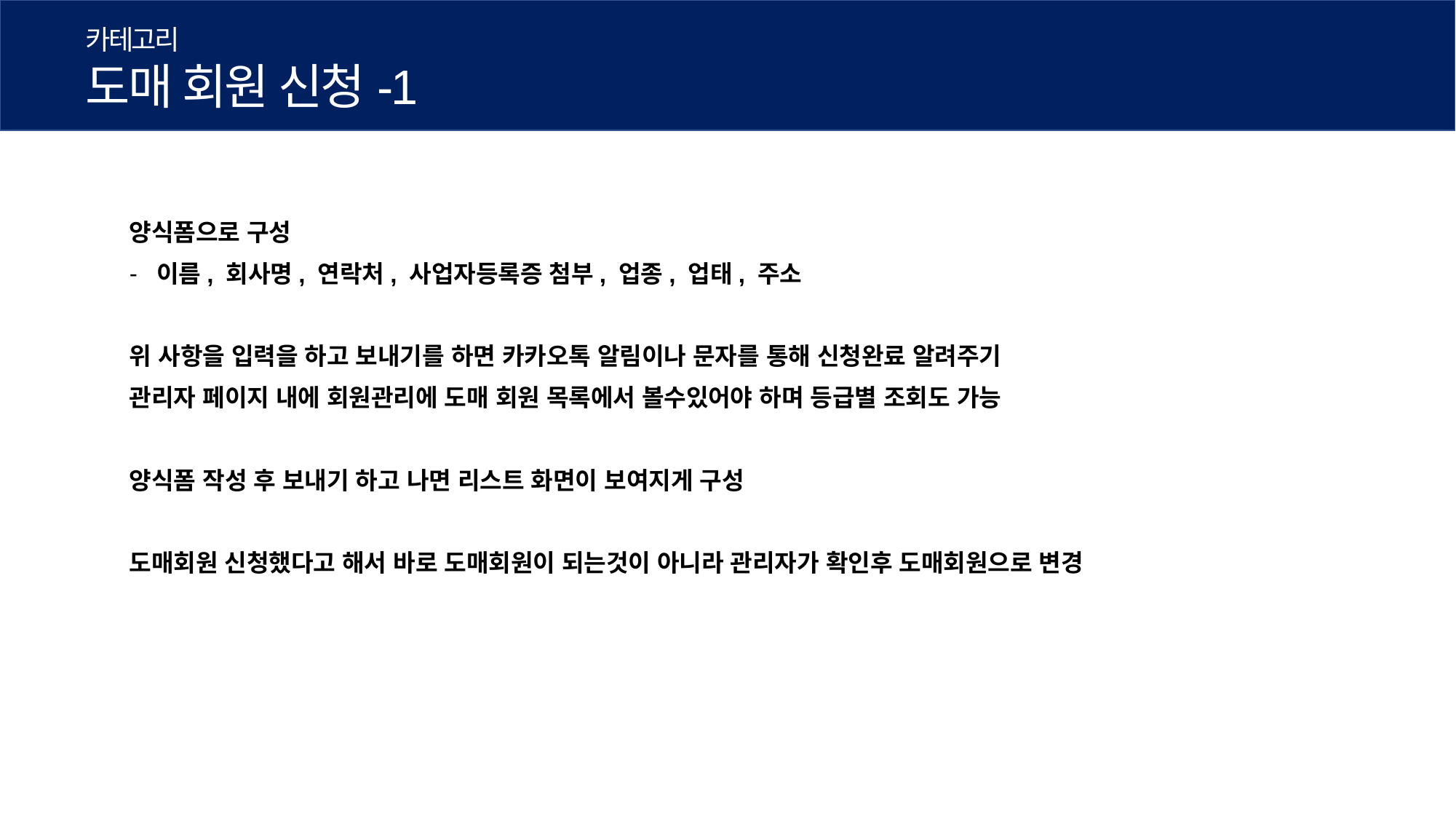

카테고리
도매 회원 신청-1
양식폼으로 구성
이름, 회사명, 연락처, 사업자등록증 첨부, 업종, 업태, 주소

위 사항을 입력을 하고 보내기를 하면 카카오톡 알림이나 문자를 통해 신청완료 알려주기
관리자 페이지 내에 회원관리에 도매 회원 목록에서 볼수있어야 하며 등급별 조회도 가능

양식폼 작성 후 보내기 하고 나면 리스트 화면이 보여지게 구성

도매회원 신청했다고 해서 바로 도매회원이 되는것이 아니라 관리자가 확인후 도매회원으로 변경